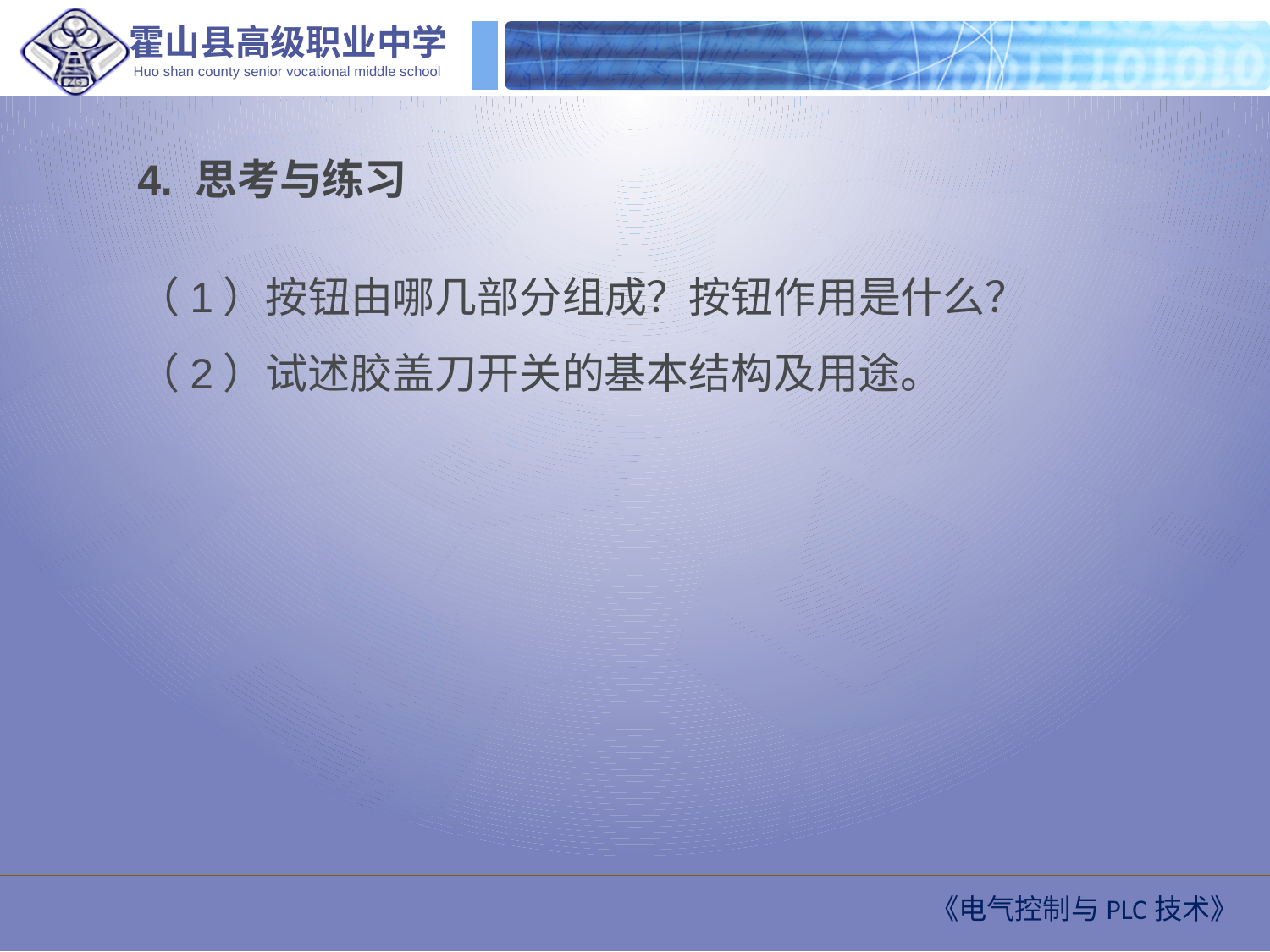

4. 思考与练习

（1）按钮由哪几部分组成？按钮作用是什么？
（2）试述胶盖刀开关的基本结构及用途。